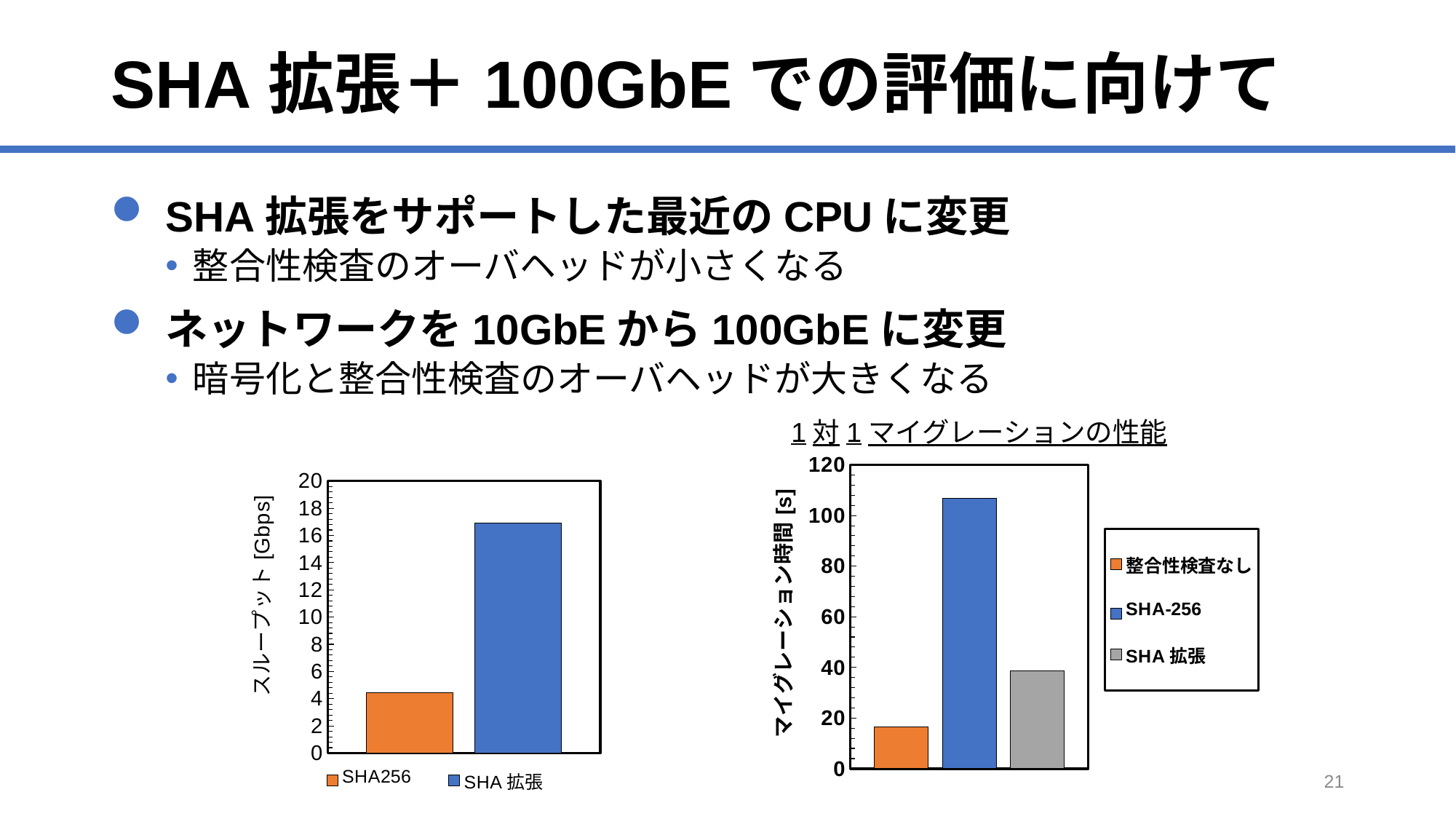

# SHA拡張＋100GbEでの評価に向けて
SHA拡張をサポートした最近のCPUに変更
整合性検査のオーバヘッドが小さくなる
ネットワークを10GbEから100GbEに変更
暗号化と整合性検査のオーバヘッドが大きくなる
1対1マイグレーションの性能

### Chart

| Category | 整合性検査なし | SHA-256 | SHA拡張 |
|---|---|---|---|

### Chart

| Category | SHA256 | SHA拡張 |
|---|---|---|
21